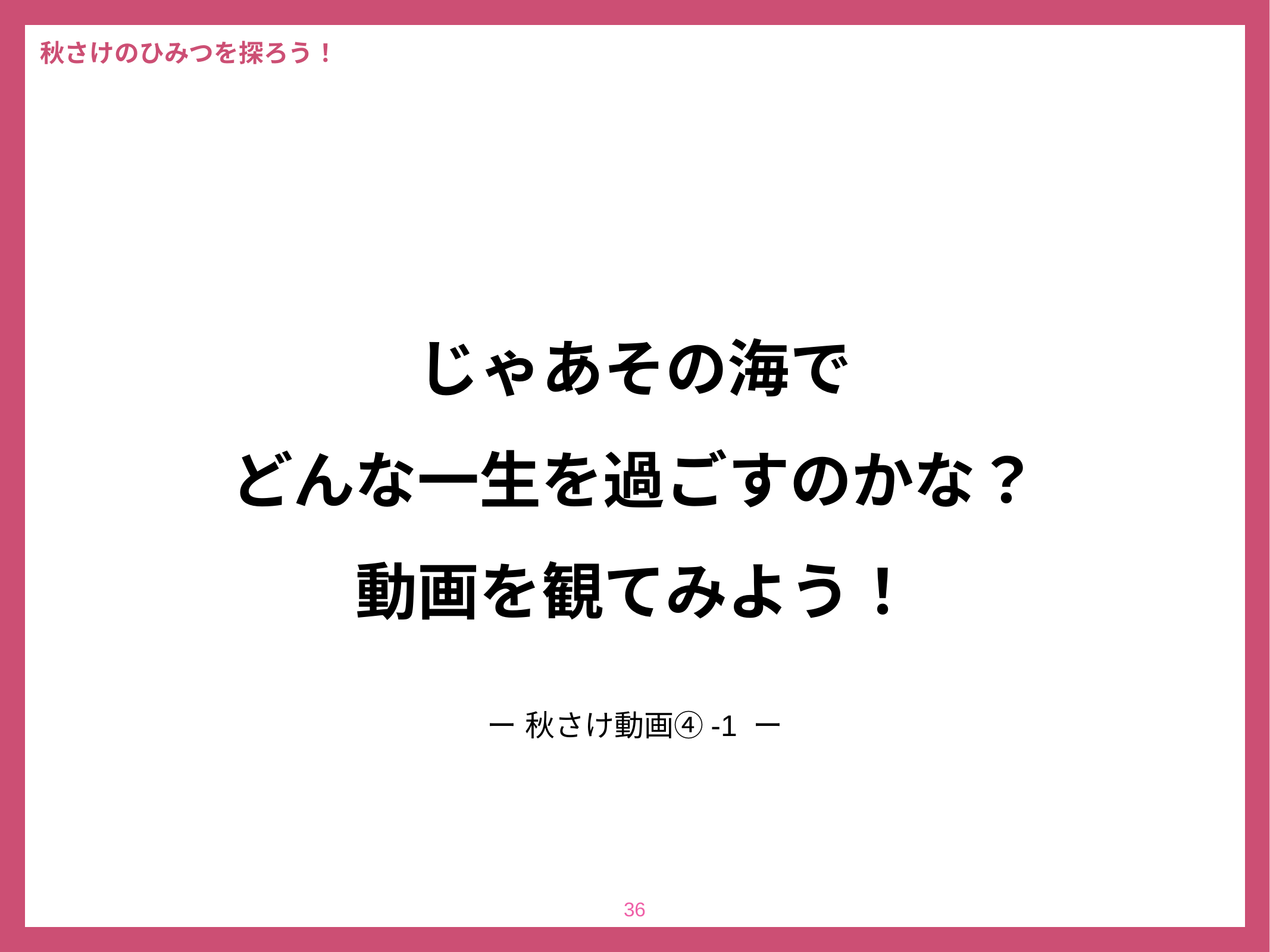

じゃあその海で
どんな一生を過ごすのかな？
動画を観てみよう！
ー 秋さけ動画④-1 ー
36